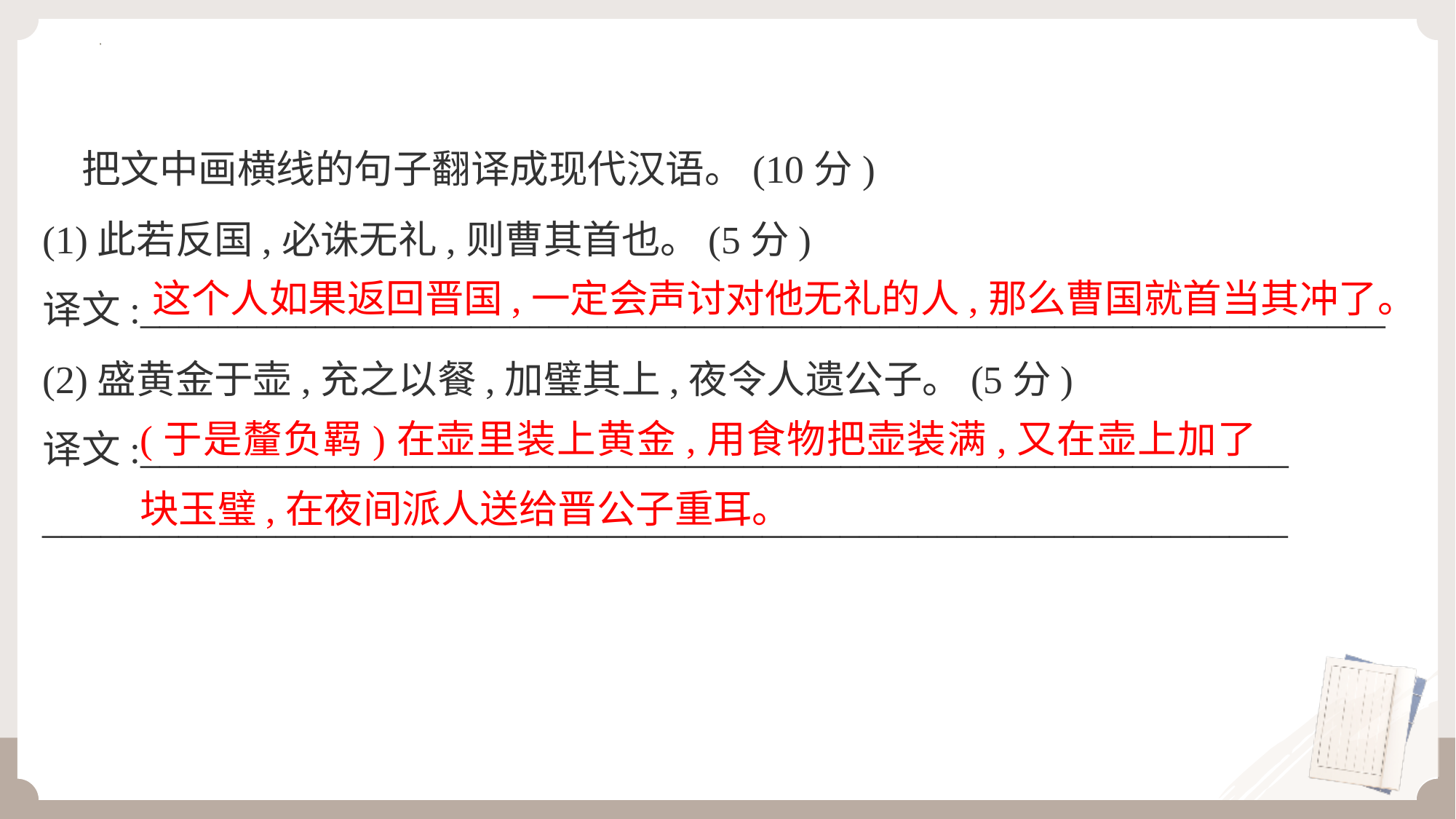

把文中画横线的句子翻译成现代汉语。(10分)
(1)此若反国,必诛无礼,则曹其首也。(5分)
译文:________________________________________________________________
(2)盛黄金于壶,充之以餐,加璧其上,夜令人遗公子。(5分)
译文:___________________________________________________________
________________________________________________________________
这个人如果返回晋国,一定会声讨对他无礼的人,那么曹国就首当其冲了。
(于是釐负羁)在壶里装上黄金,用食物把壶装满,又在壶上加了块玉璧,在夜间派人送给晋公子重耳。